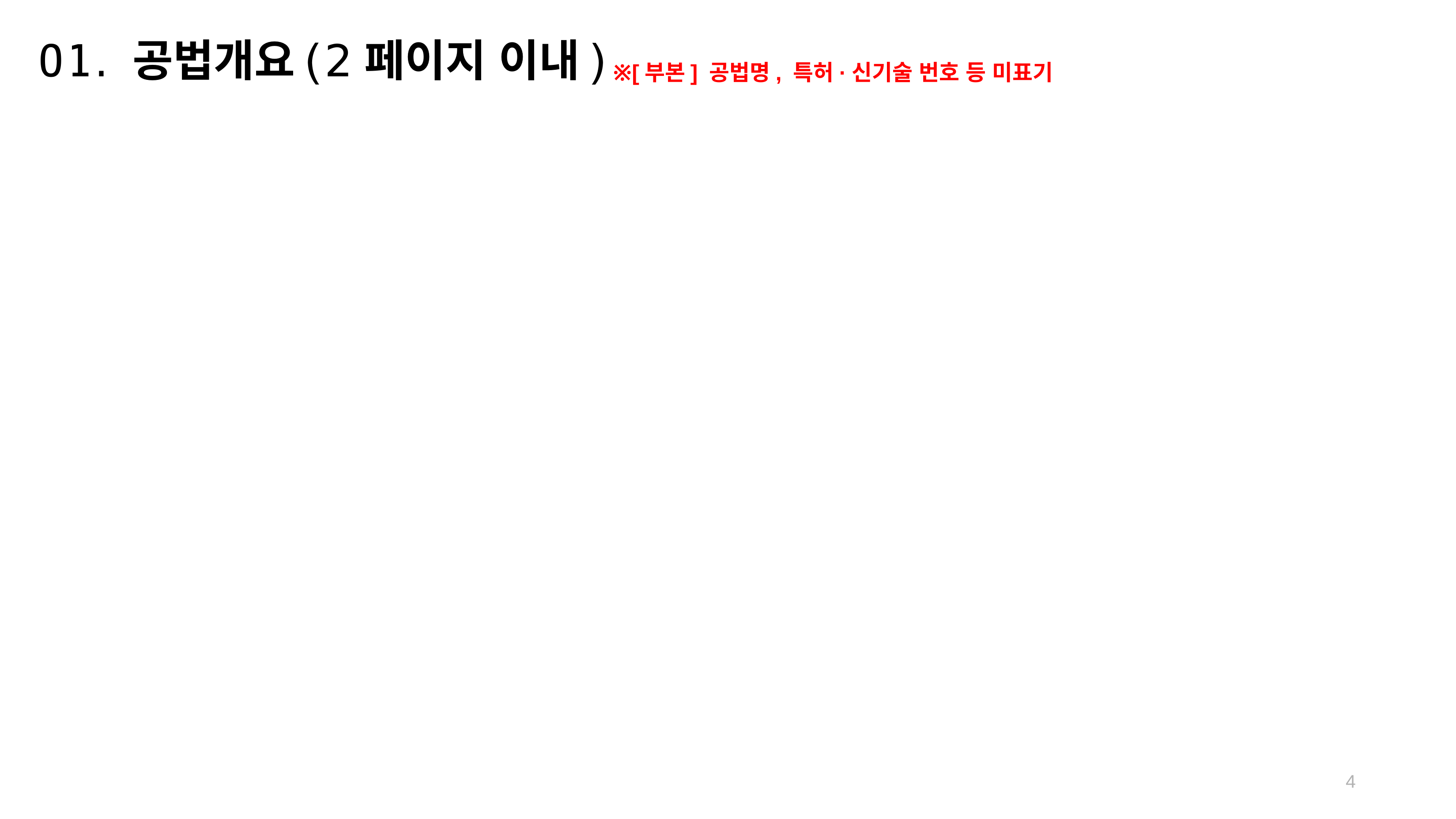

01. 공법개요(2페이지 이내)
※[부본] 공법명, 특허·신기술 번호 등 미표기
4